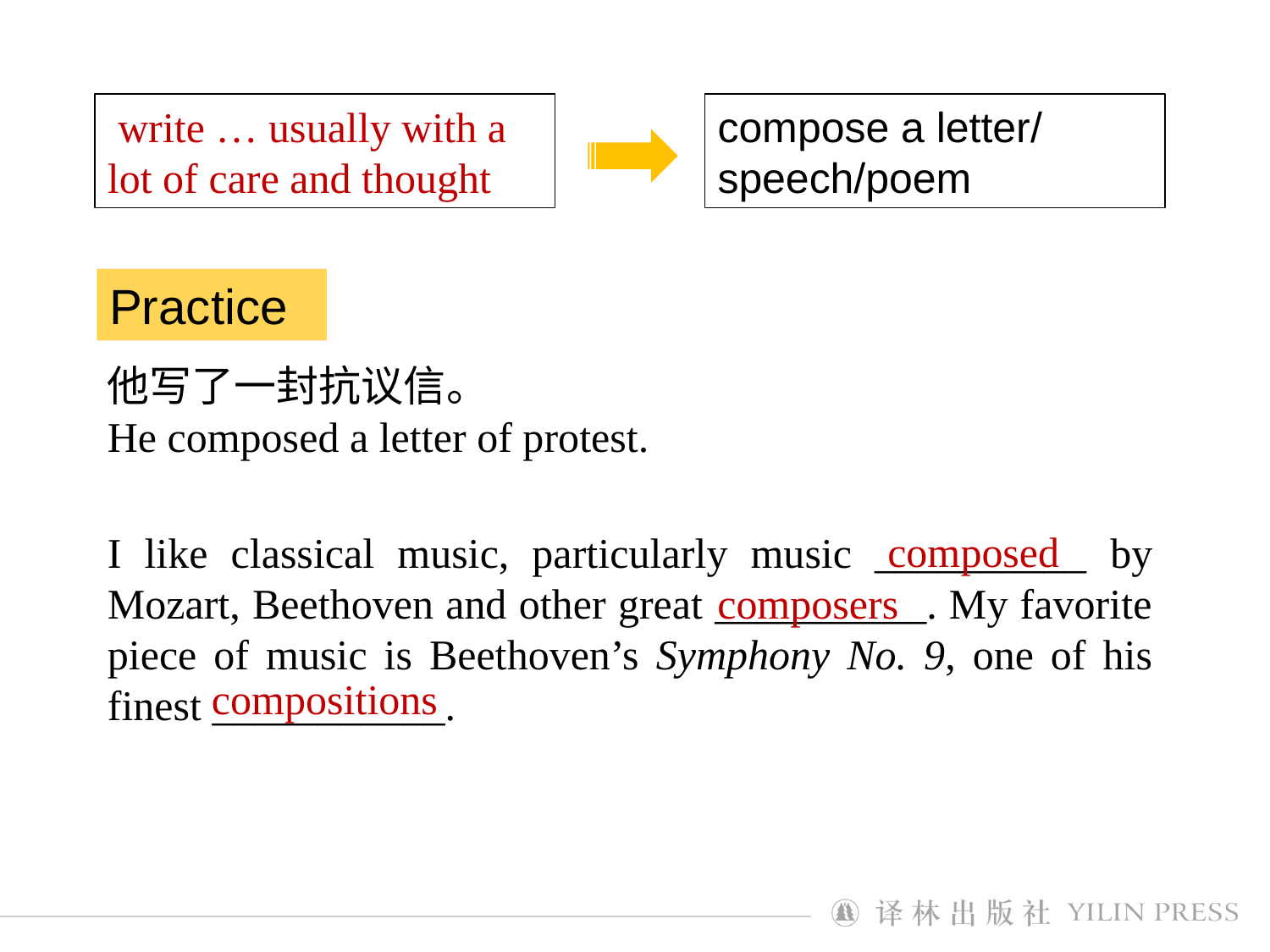

write … usually with a lot of care and thought
compose a letter/ speech/poem

Practice
他写了一封抗议信。
He composed a letter of protest.

composed
I like classical music, particularly music __________ by Mozart, Beethoven and other great __________. My favorite piece of music is Beethoven’s Symphony No. 9, one of his finest ___________.
composers
compositions